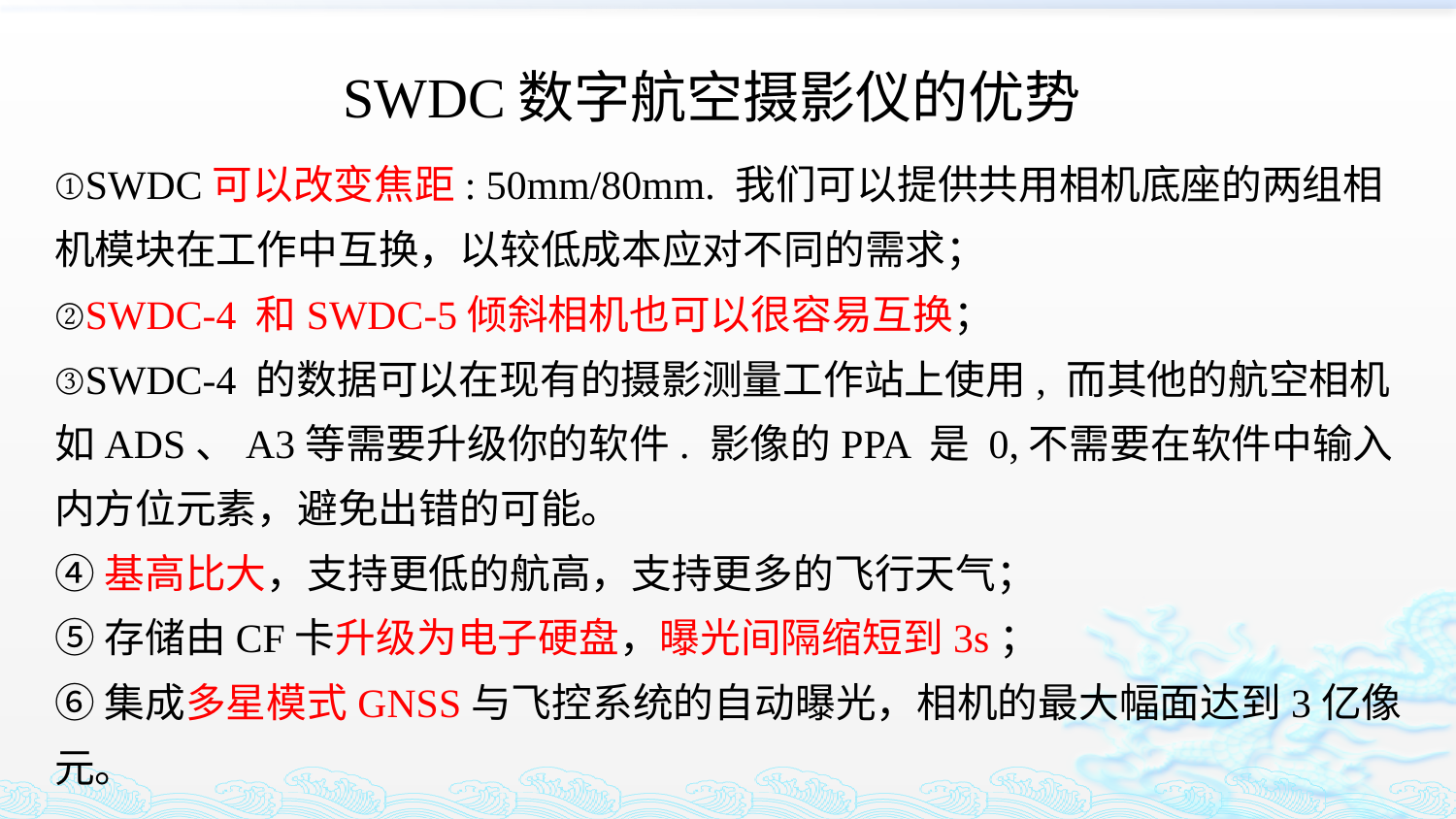

SWDC数字航空摄影仪的优势
①SWDC可以改变焦距: 50mm/80mm. 我们可以提供共用相机底座的两组相机模块在工作中互换，以较低成本应对不同的需求；
②SWDC-4 和SWDC-5倾斜相机也可以很容易互换；
③SWDC-4 的数据可以在现有的摄影测量工作站上使用, 而其他的航空相机如ADS、A3等需要升级你的软件. 影像的PPA 是 0,不需要在软件中输入内方位元素，避免出错的可能。
④基高比大，支持更低的航高，支持更多的飞行天气；
⑤存储由CF卡升级为电子硬盘，曝光间隔缩短到3s；
⑥集成多星模式GNSS与飞控系统的自动曝光，相机的最大幅面达到3亿像元。